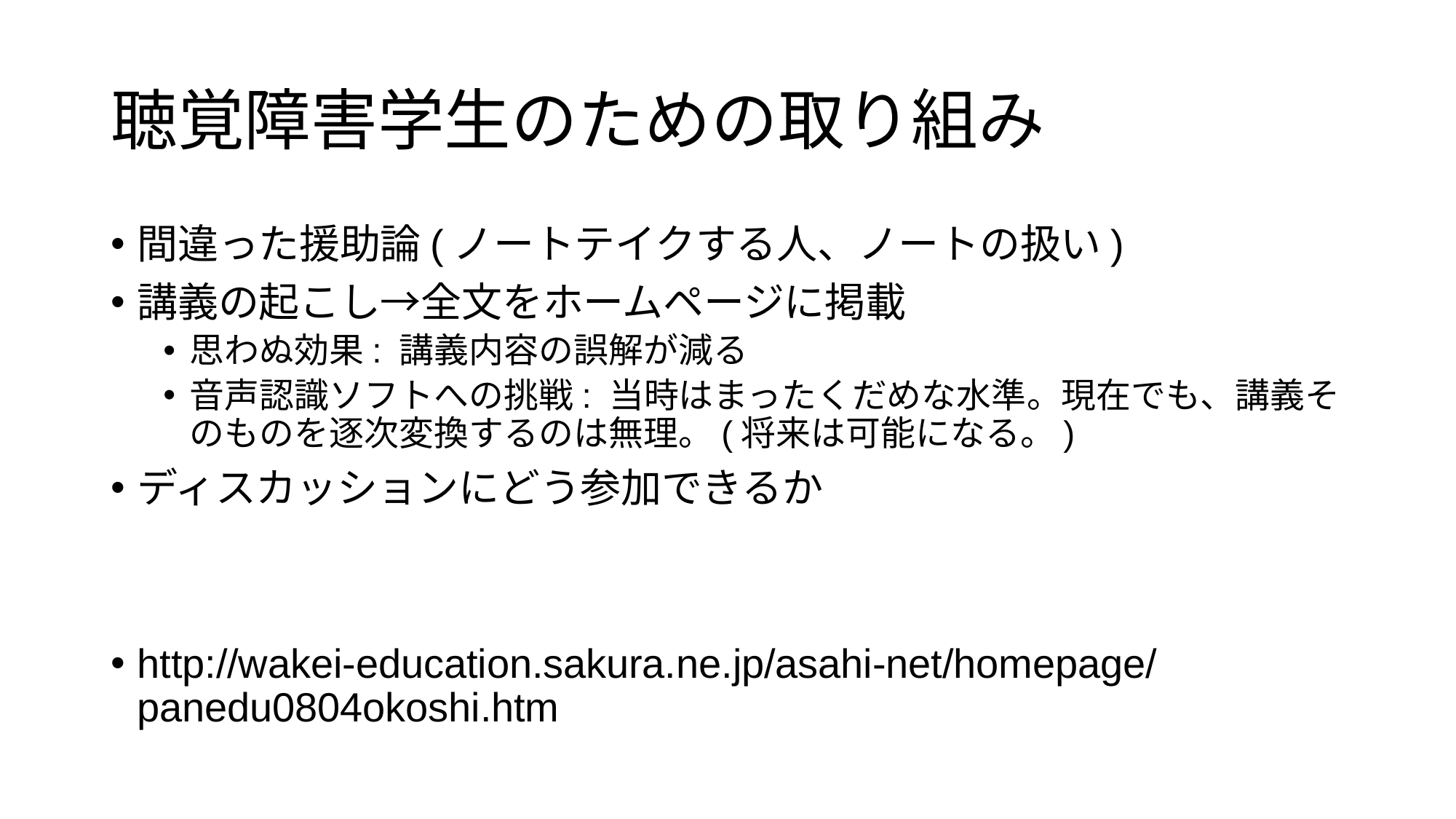

# 聴覚障害学生のための取り組み
間違った援助論(ノートテイクする人、ノートの扱い)
講義の起こし→全文をホームページに掲載
思わぬ効果: 講義内容の誤解が減る
音声認識ソフトへの挑戦: 当時はまったくだめな水準。現在でも、講義そのものを逐次変換するのは無理。(将来は可能になる。)
ディスカッションにどう参加できるか

http://wakei-education.sakura.ne.jp/asahi-net/homepage/panedu0804okoshi.htm